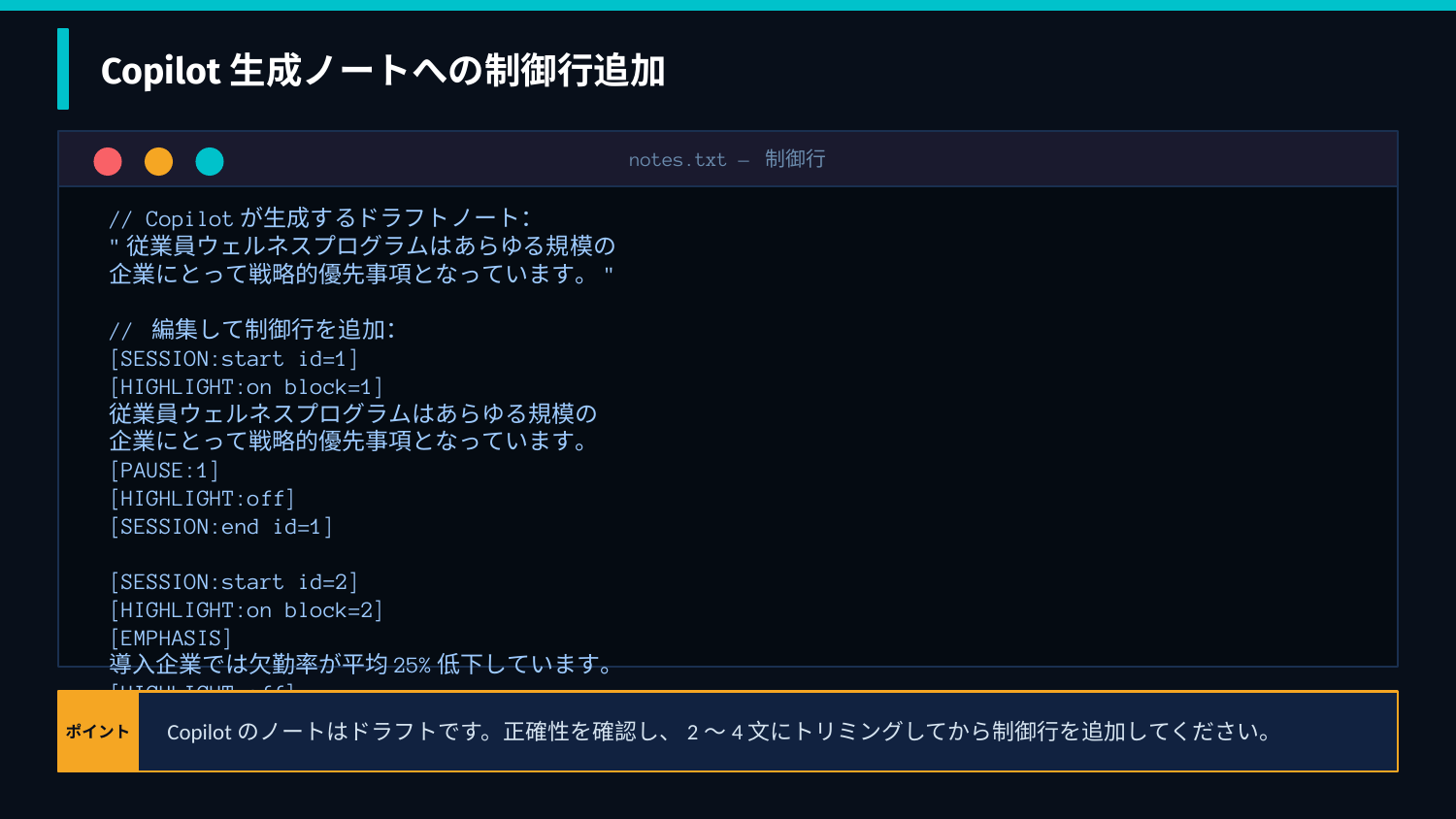

Copilot生成ノートへの制御行追加

notes.txt — 制御行

// Copilotが生成するドラフトノート：
"従業員ウェルネスプログラムはあらゆる規模の
企業にとって戦略的優先事項となっています。"

// 編集して制御行を追加：
[SESSION:start id=1]
[HIGHLIGHT:on block=1]
従業員ウェルネスプログラムはあらゆる規模の
企業にとって戦略的優先事項となっています。
[PAUSE:1]
[HIGHLIGHT:off]
[SESSION:end id=1]

[SESSION:start id=2]
[HIGHLIGHT:on block=2]
[EMPHASIS]
導入企業では欠勤率が平均25%低下しています。
[HIGHLIGHT:off]
[SESSION:end id=2]

ポイント
Copilotのノートはドラフトです。正確性を確認し、2〜4文にトリミングしてから制御行を追加してください。